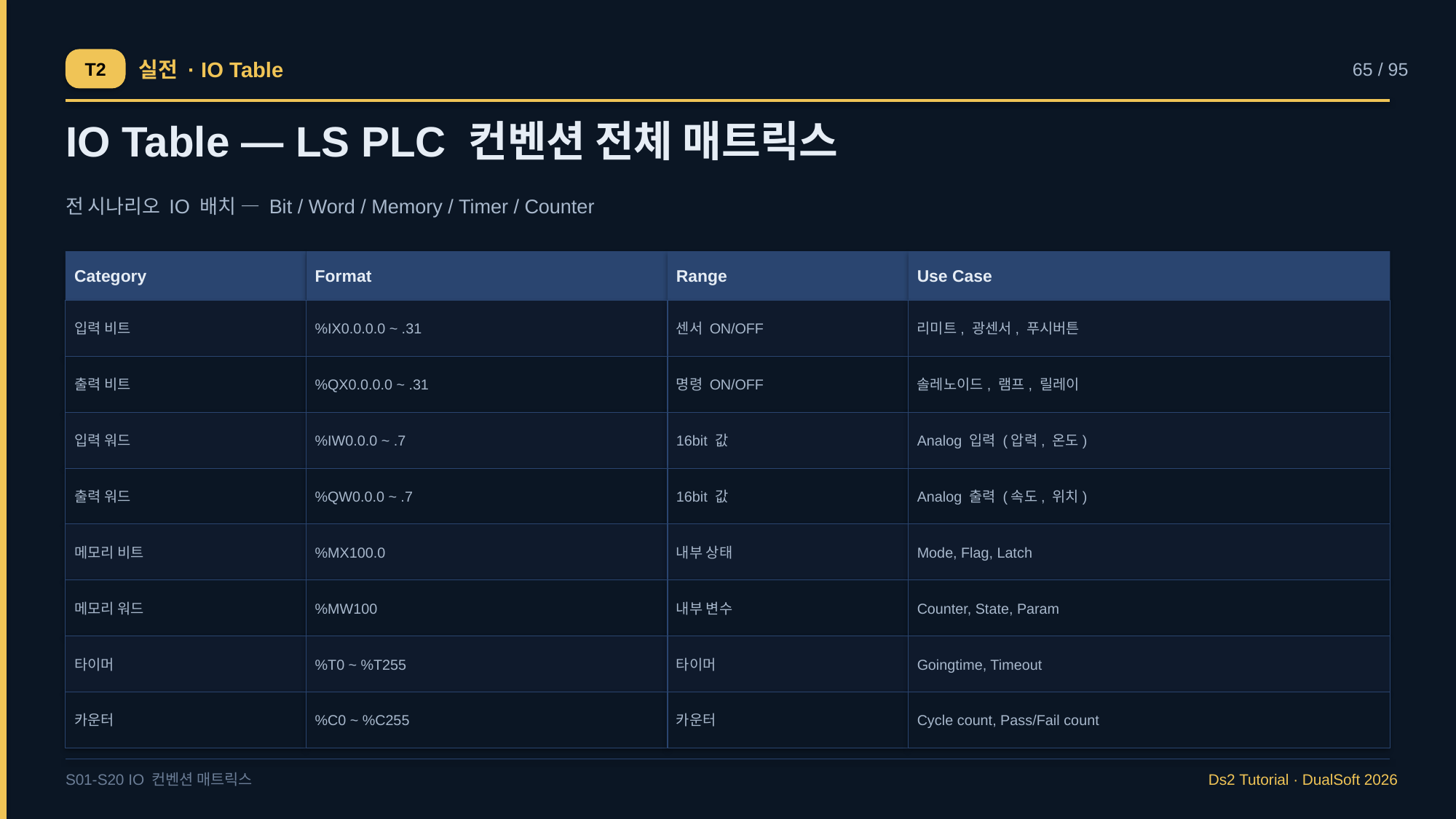

T2
실전 · IO Table
65 / 95
IO Table — LS PLC 컨벤션 전체 매트릭스
전 시나리오 IO 배치 — Bit / Word / Memory / Timer / Counter

Category

Format

Range

Use Case

입력 비트

%IX0.0.0.0 ~ .31

센서 ON/OFF

리미트, 광센서, 푸시버튼

출력 비트

%QX0.0.0.0 ~ .31

명령 ON/OFF

솔레노이드, 램프, 릴레이

입력 워드

%IW0.0.0 ~ .7

16bit 값

Analog 입력 (압력, 온도)

출력 워드

%QW0.0.0 ~ .7

16bit 값

Analog 출력 (속도, 위치)

메모리 비트

%MX100.0

내부 상태

Mode, Flag, Latch

메모리 워드

%MW100

내부 변수

Counter, State, Param

타이머

%T0 ~ %T255

타이머

Goingtime, Timeout

카운터

%C0 ~ %C255

카운터

Cycle count, Pass/Fail count
S01-S20 IO 컨벤션 매트릭스
Ds2 Tutorial · DualSoft 2026